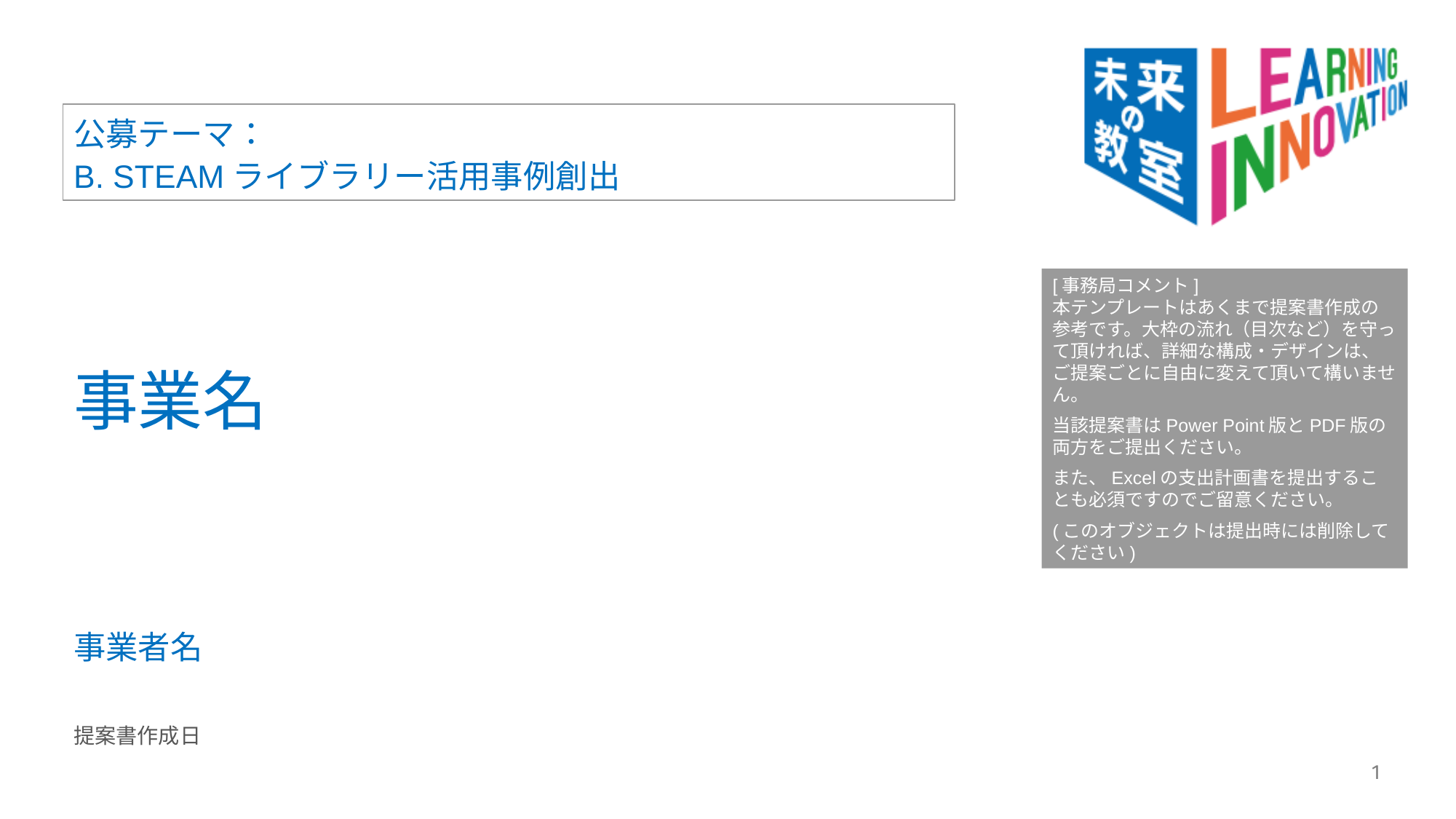

公募テーマ：
B. STEAMライブラリー活用事例創出
[事務局コメント]
本テンプレートはあくまで提案書作成の参考です。大枠の流れ（目次など）を守って頂ければ、詳細な構成・デザインは、ご提案ごとに自由に変えて頂いて構いません。
当該提案書はPower Point版とPDF版の
両方をご提出ください。
また、Excelの支出計画書を提出することも必須ですのでご留意ください。
(このオブジェクトは提出時には削除してください)
事業名
事業者名
提案書作成日